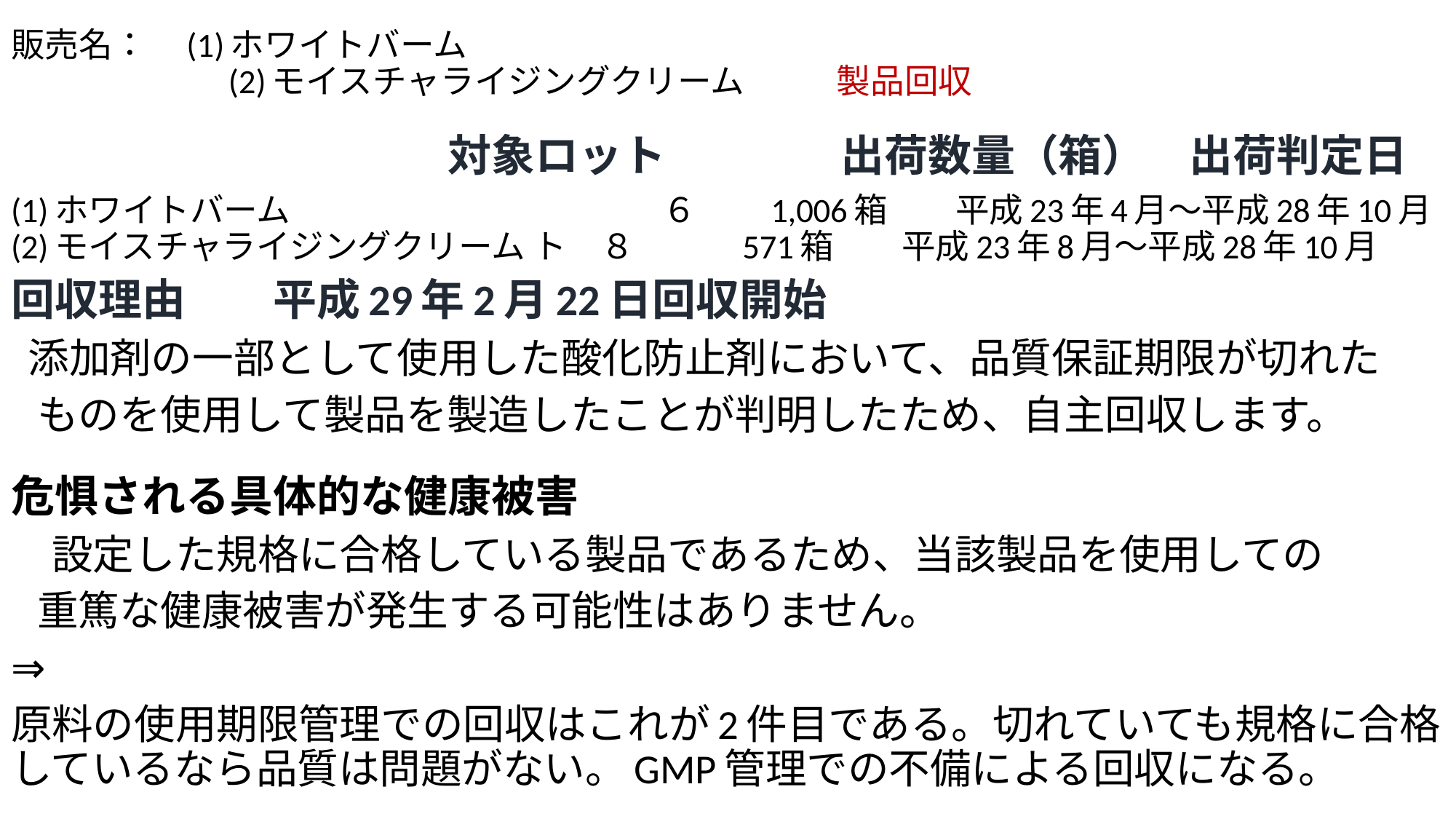

# 販売名：　(1)ホワイトバーム 　 　　　　　(2)モイスチャライジングクリーム            製品回収
　　　　　　　　　　対象ロット　　　　出荷数量（箱）　出荷判定日
(1)ホワイトバーム　　　　　　　　　　　６　　1,006箱　　平成23年4月～平成28年10月
(2)モイスチャライジングクリーム ト　８　　　571箱　　平成23年8月～平成28年10月
回収理由　　平成29年2月22日回収開始
 添加剤の一部として使用した酸化防止剤において、品質保証期限が切れた
  ものを使用して製品を製造したことが判明したため、自主回収します。

危惧される具体的な健康被害
　設定した規格に合格している製品であるため、当該製品を使用しての
  重篤な健康被害が発生する可能性はありません。
⇒
原料の使用期限管理での回収はこれが2件目である。切れていても規格に合格しているなら品質は問題がない。GMP管理での不備による回収になる。